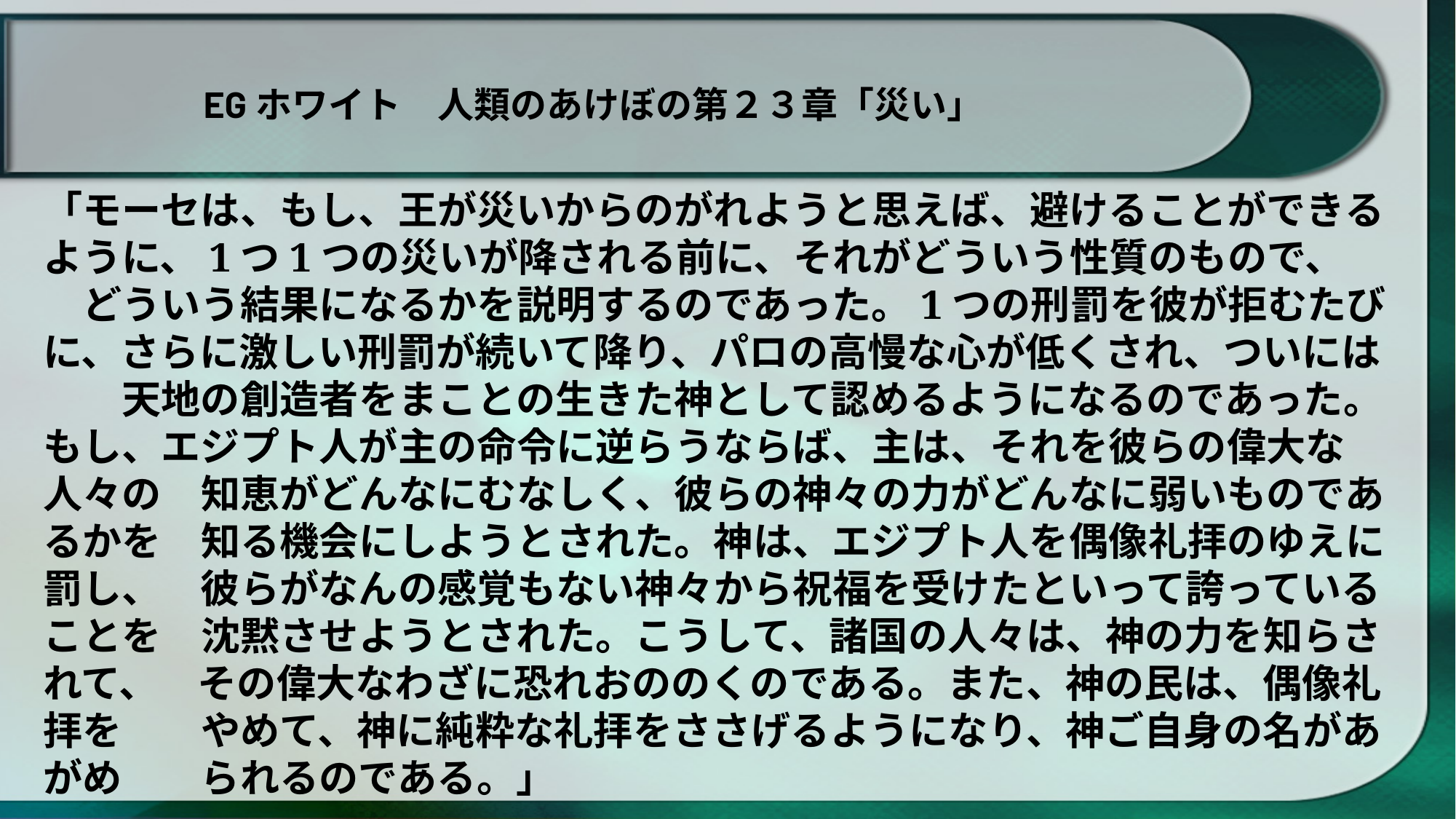

EGホワイト　人類のあけぼの第２３章「災い」
「モーセは、もし、王が災いからのがれようと思えば、避けることができるように、1つ1つの災いが降される前に、それがどういう性質のもので、　　どういう結果になるかを説明するのであった。1つの刑罰を彼が拒むたびに、さらに激しい刑罰が続いて降り、パロの高慢な心が低くされ、ついには　　天地の創造者をまことの生きた神として認めるようになるのであった。もし、エジプト人が主の命令に逆らうならば、主は、それを彼らの偉大な人々の　知恵がどんなにむなしく、彼らの神々の力がどんなに弱いものであるかを　知る機会にしようとされた。神は、エジプト人を偶像礼拝のゆえに罰し、　彼らがなんの感覚もない神々から祝福を受けたといって誇っていることを　沈黙させようとされた。こうして、諸国の人々は、神の力を知らされて、　その偉大なわざに恐れおののくのである。また、神の民は、偶像礼拝を　　やめて、神に純粋な礼拝をささげるようになり、神ご自身の名があがめ　　られるのである。」